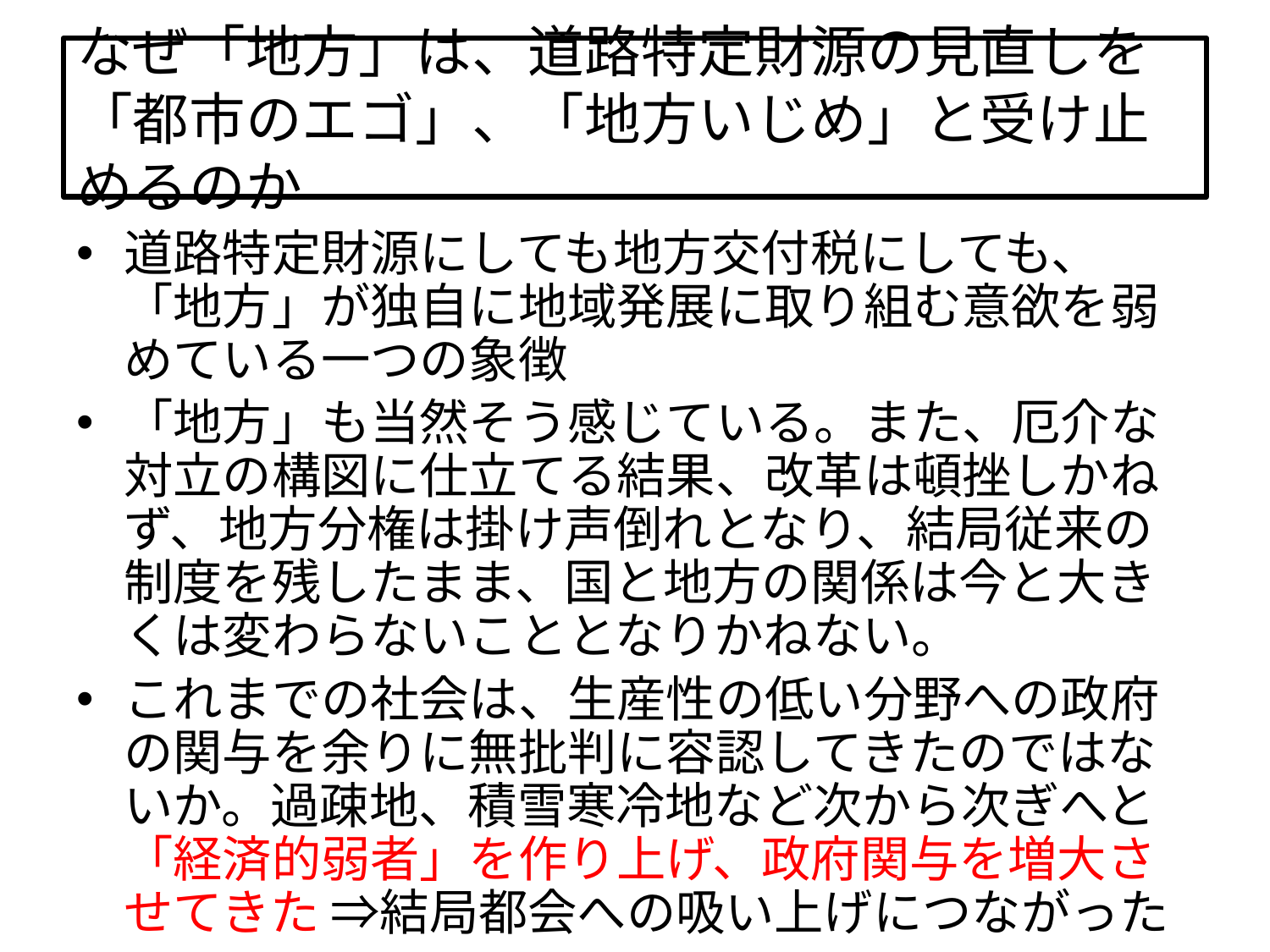

# なぜ「地方」は、道路特定財源の見直しを「都市のエゴ」、「地方いじめ」と受け止めるのか
道路特定財源にしても地方交付税にしても、「地方」が独自に地域発展に取り組む意欲を弱めている一つの象徴
「地方」も当然そう感じている。また、厄介な対立の構図に仕立てる結果、改革は頓挫しかねず、地方分権は掛け声倒れとなり、結局従来の制度を残したまま、国と地方の関係は今と大きくは変わらないこととなりかねない。
これまでの社会は、生産性の低い分野への政府の関与を余りに無批判に容認してきたのではないか。過疎地、積雪寒冷地など次から次ぎへと「経済的弱者」を作り上げ、政府関与を増大させてきた ⇒結局都会への吸い上げにつながった